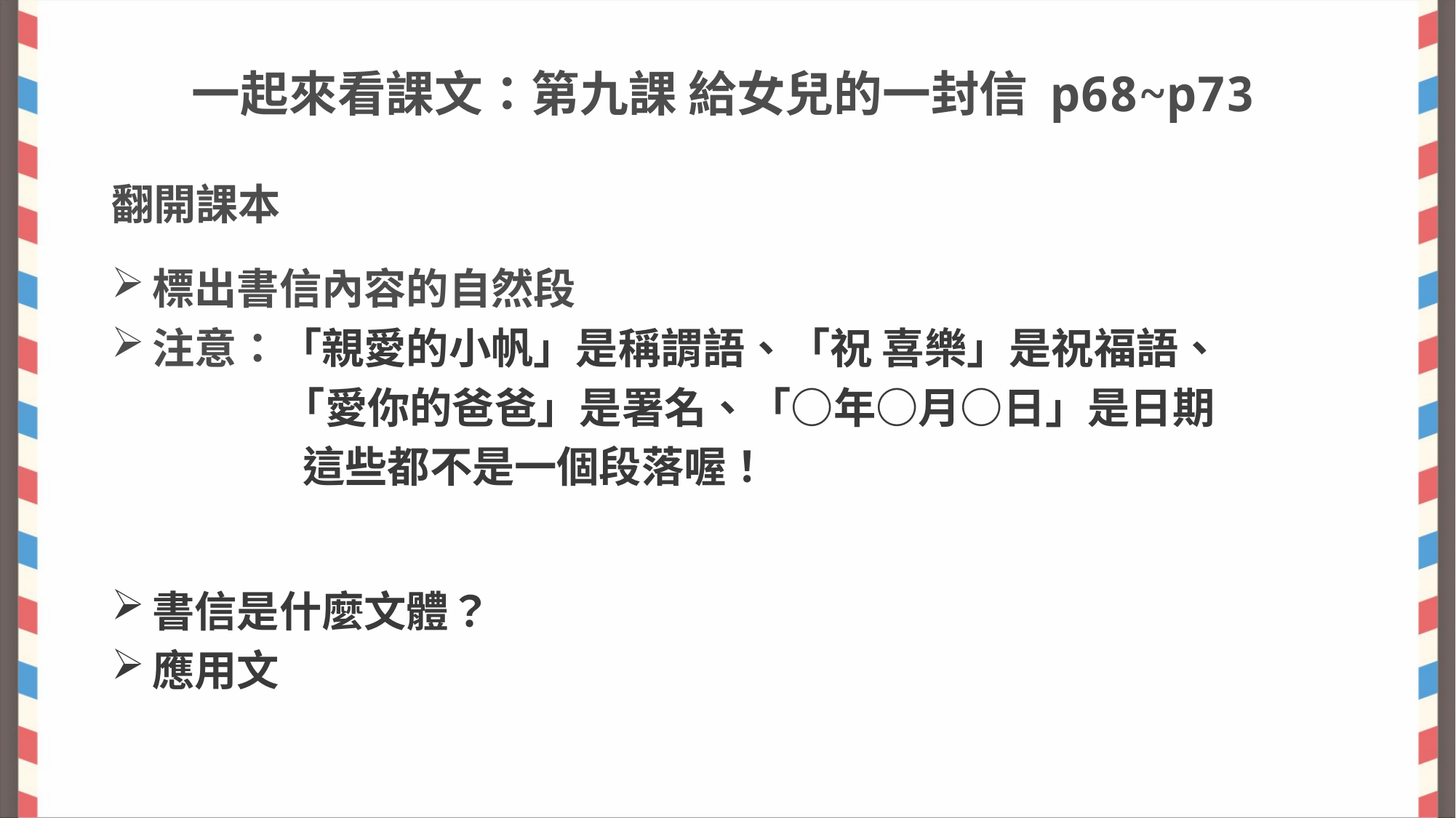

# 一起來看課文：第九課 給女兒的一封信 p68~p73
翻開課本
標出書信內容的自然段
注意：「親愛的小帆」是稱謂語、「祝 喜樂」是祝福語、
「愛你的爸爸」是署名、「○年○月○日」是日期
 這些都不是一個段落喔！

書信是什麼文體？
應用文